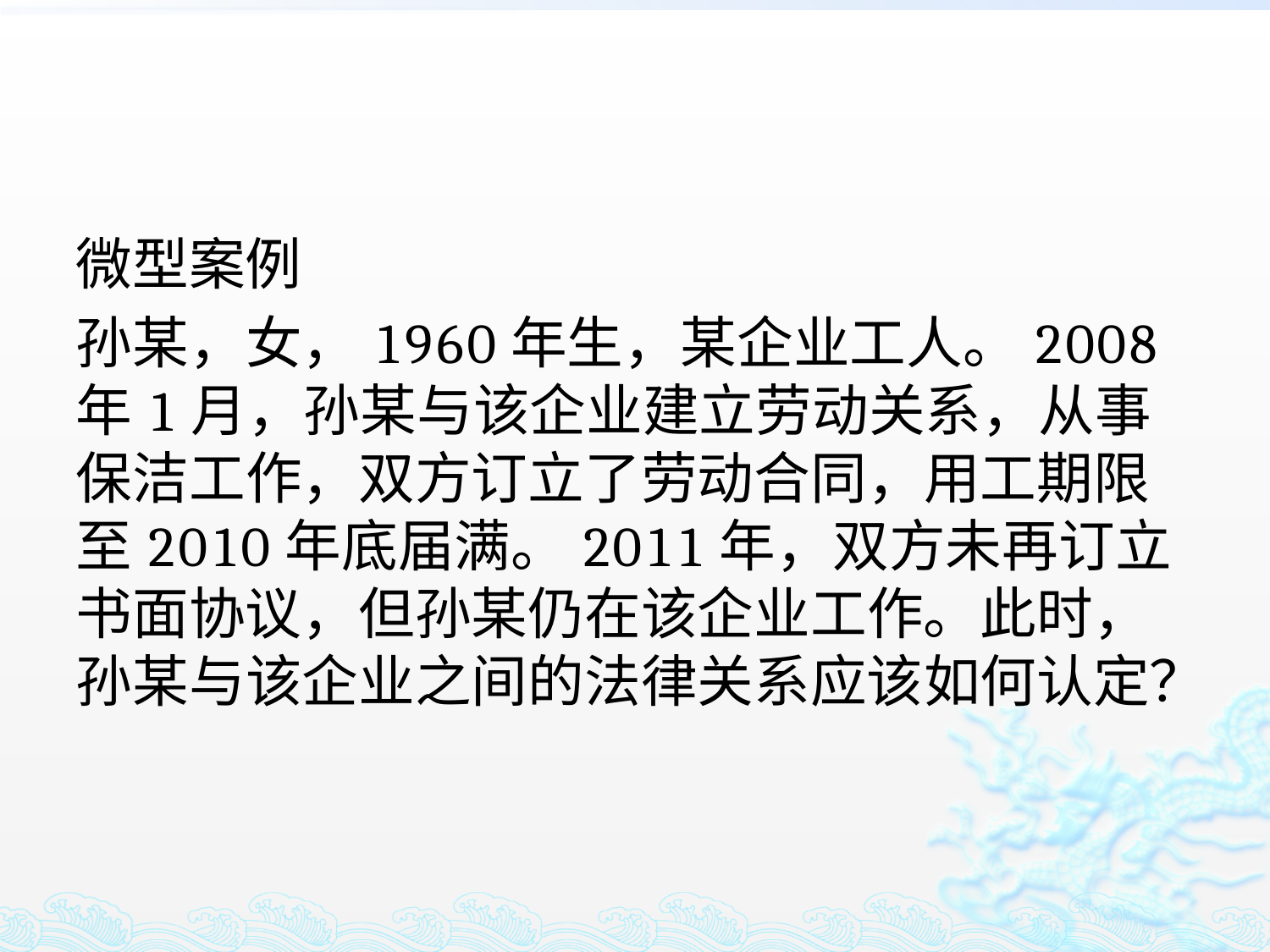

#
微型案例
孙某，女，1960年生，某企业工人。2008年1月，孙某与该企业建立劳动关系，从事保洁工作，双方订立了劳动合同，用工期限至2010年底届满。2011年，双方未再订立书面协议，但孙某仍在该企业工作。此时，孙某与该企业之间的法律关系应该如何认定？